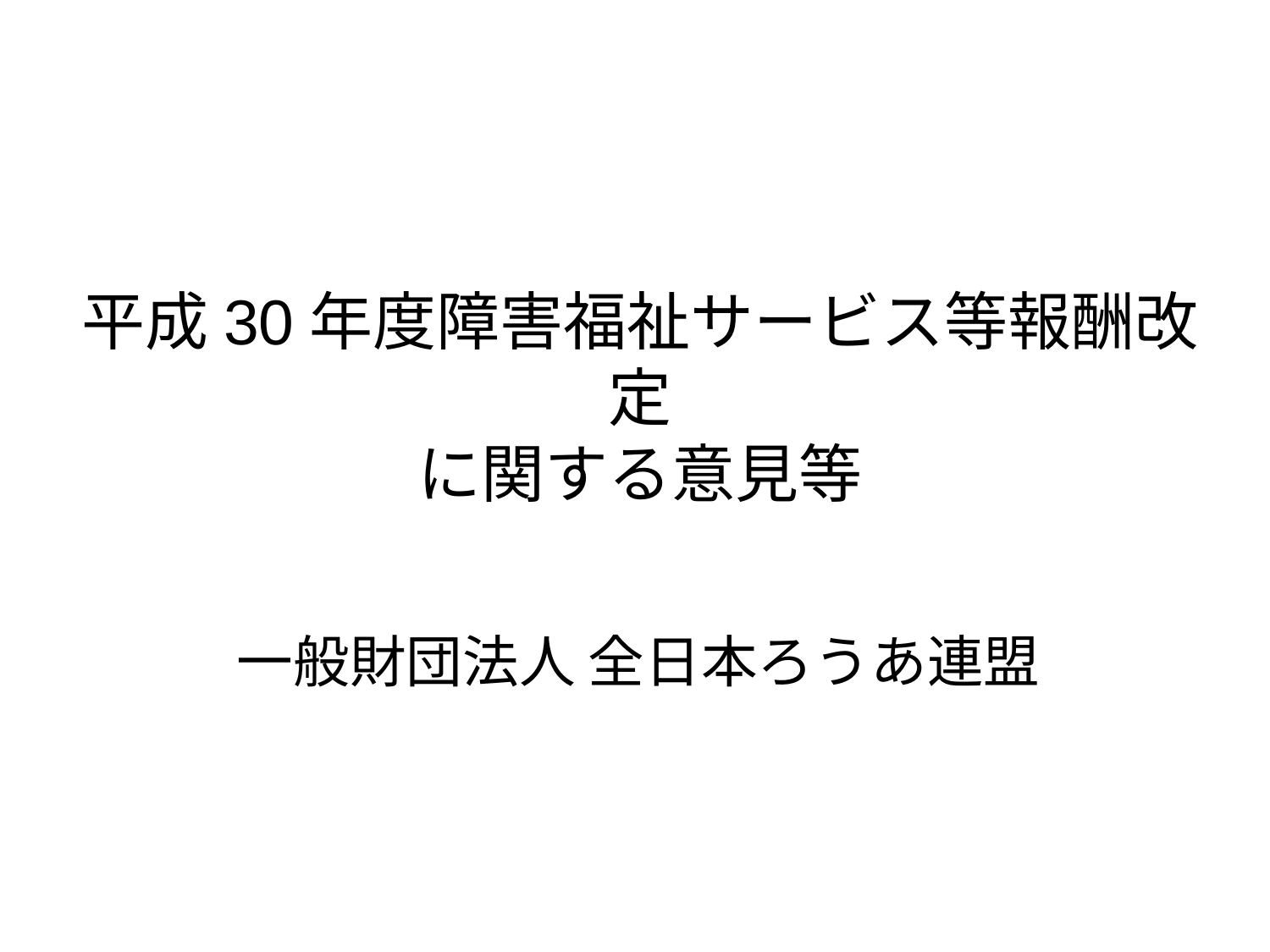

平成30年度障害福祉サービス等報酬改定
に関する意見等
一般財団法人 全日本ろうあ連盟